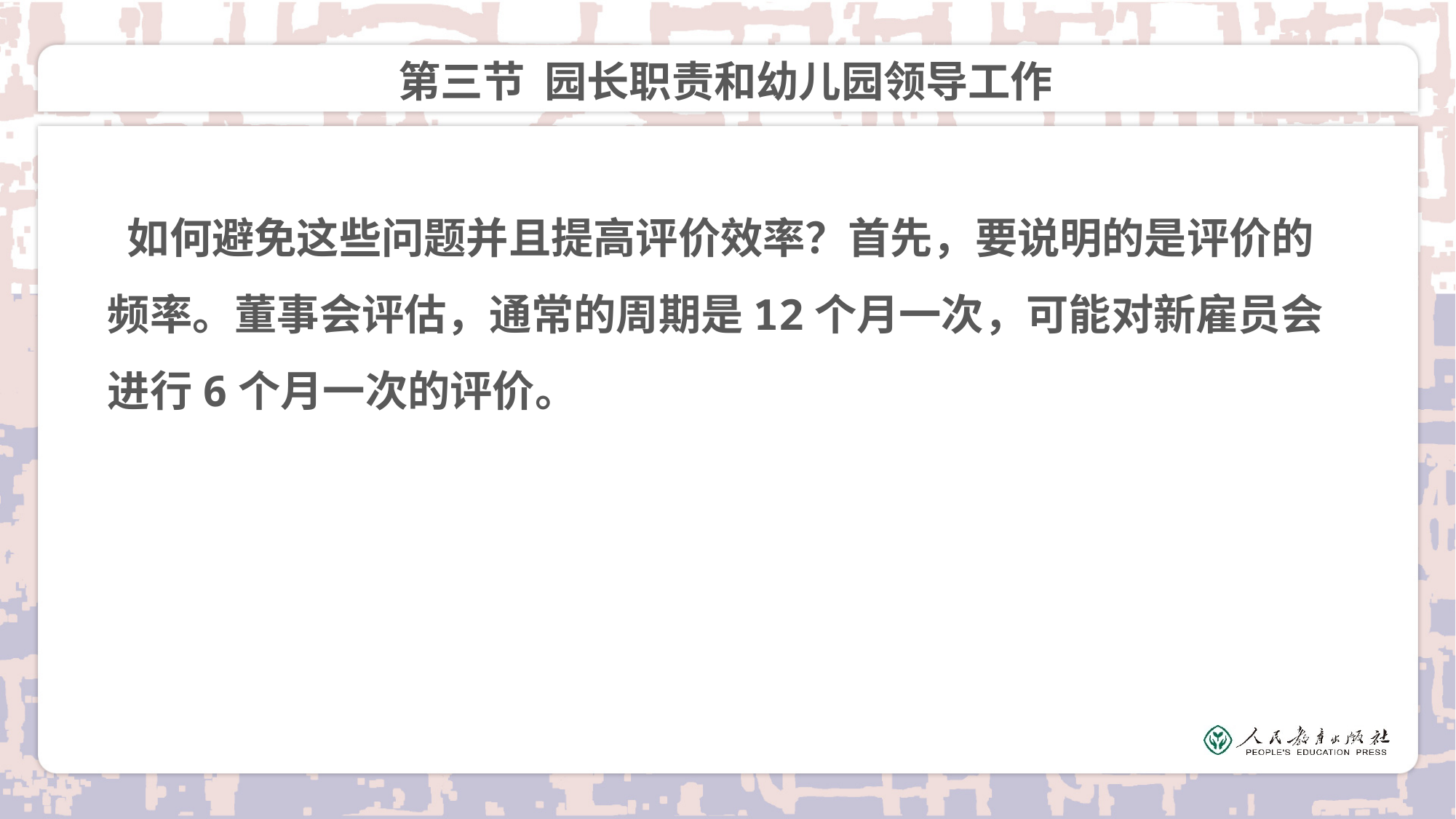

# 第三节  园长职责和幼儿园领导工作
 如何避免这些问题并且提高评价效率？首先，要说明的是评价的频率。董事会评估，通常的周期是12个月一次，可能对新雇员会进行6个月一次的评价。